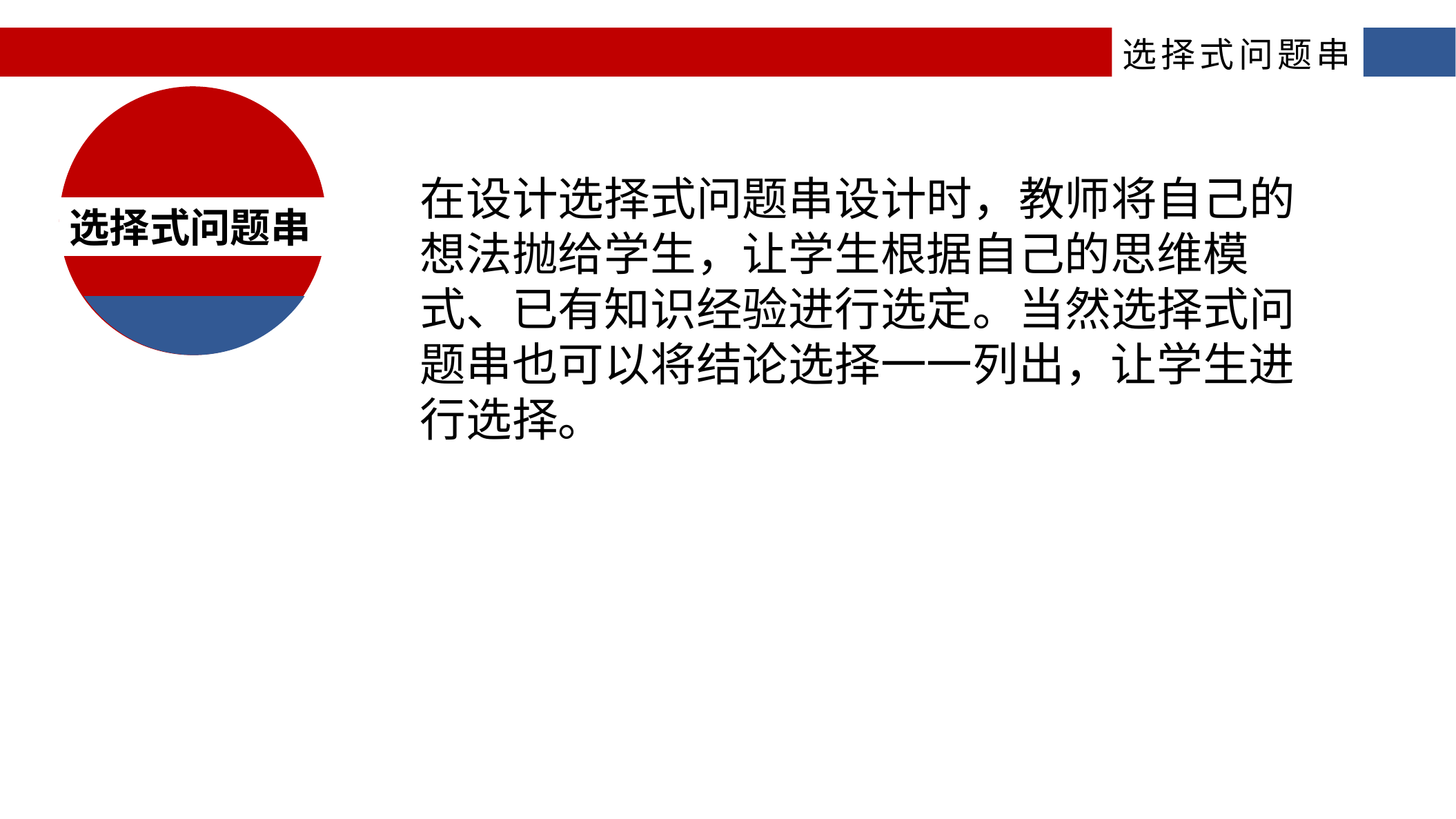

选择式问题串

选择式问题串
在设计选择式问题串设计时，教师将自己的想法抛给学生，让学生根据自己的思维模式、已有知识经验进行选定。当然选择式问题串也可以将结论选择一一列出，让学生进行选择。
YOUR TITLE